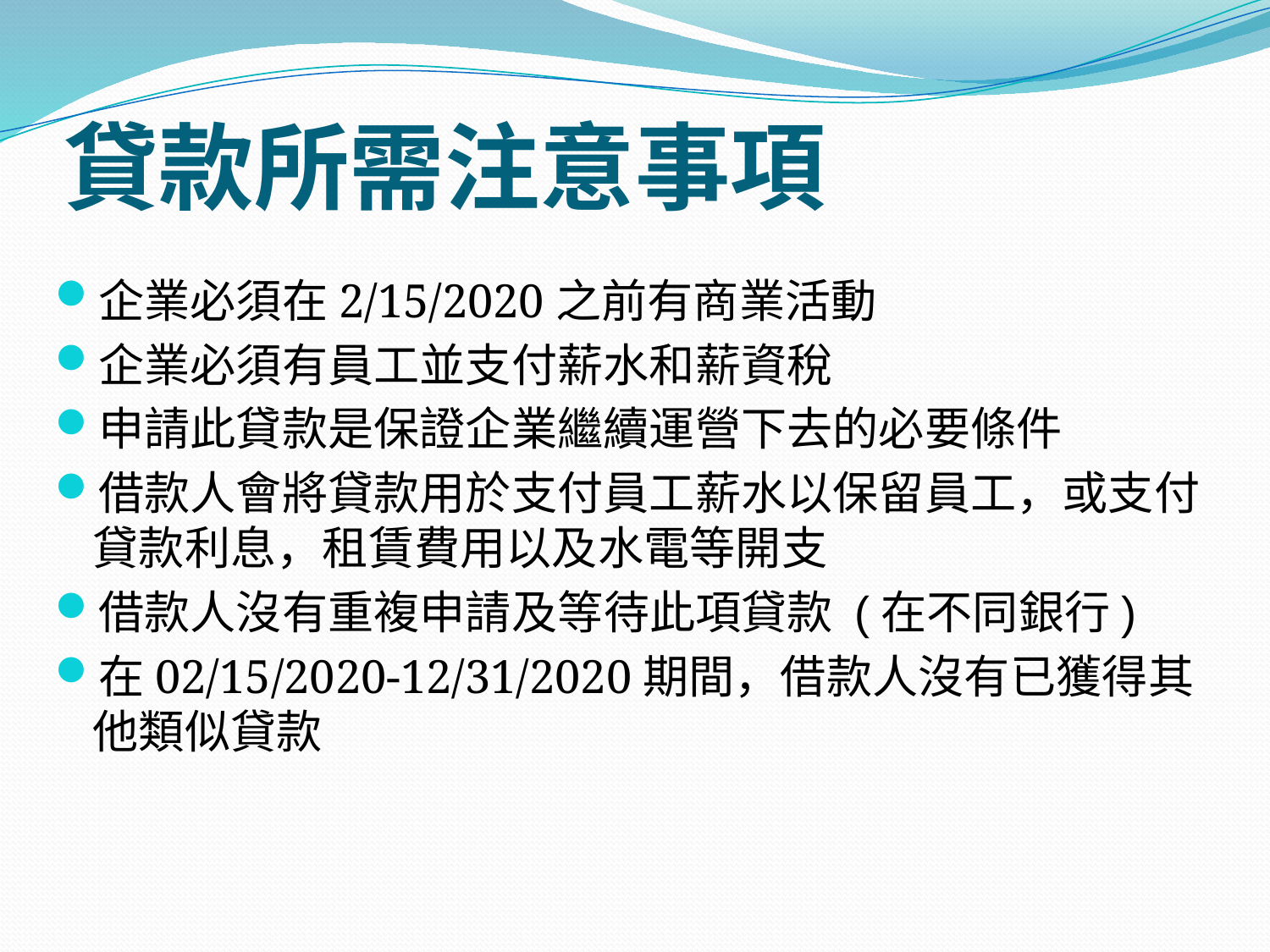

# 貸款所需注意事項

企業必須在2/15/2020之前有商業活動
企業必須有員工並支付薪水和薪資稅
申請此貸款是保證企業繼續運營下去的必要條件
借款人會將貸款用於支付員工薪水以保留員工，或支付貸款利息，租賃費用以及水電等開支
借款人沒有重複申請及等待此項貸款 (在不同銀行)
在02/15/2020-12/31/2020期間，借款人沒有已獲得其他類似貸款